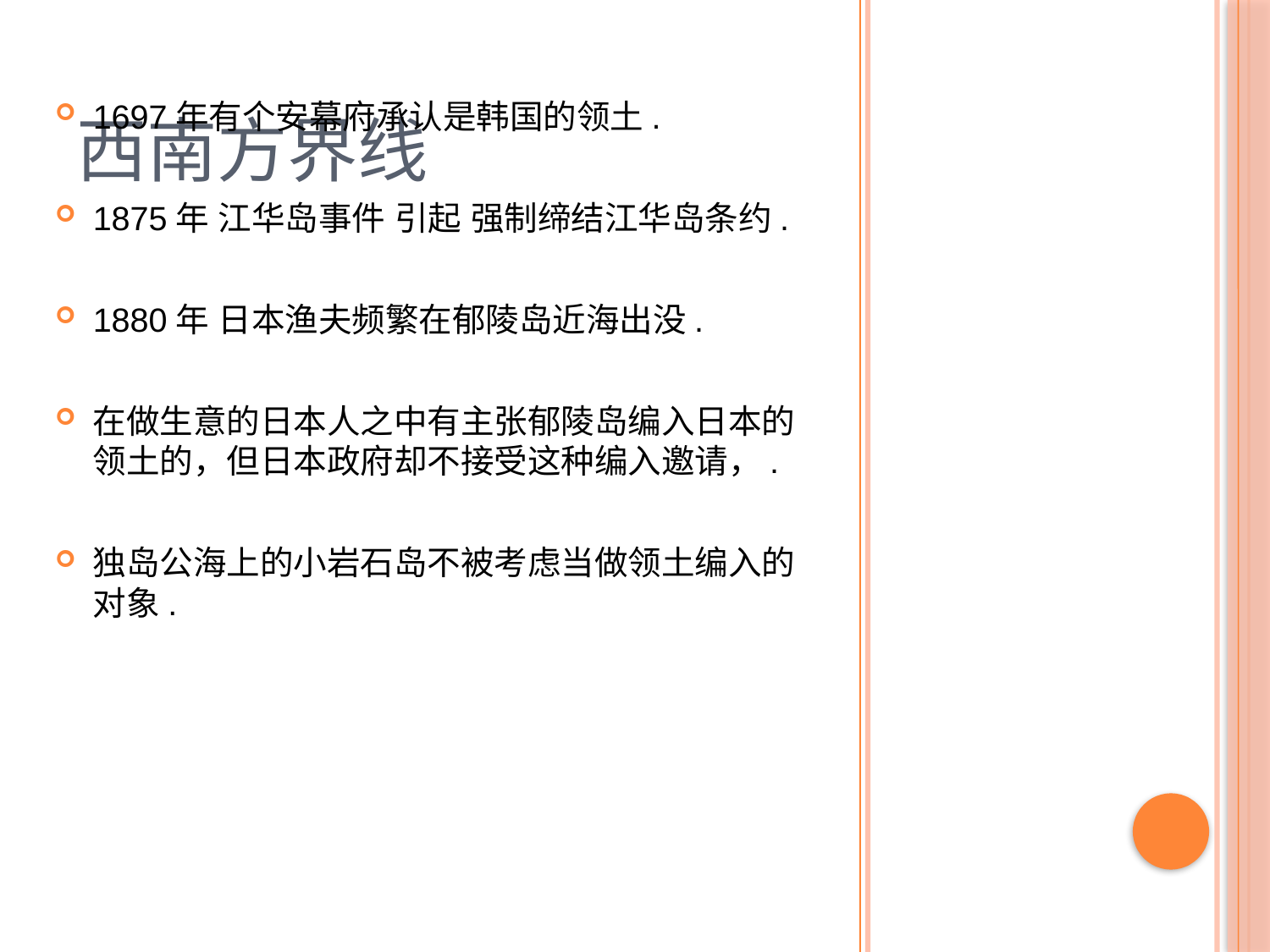

1697年有个安幕府承认是韩国的领土.

1875年 江华岛事件 引起 强制缔结江华岛条约.

1880年 日本渔夫频繁在郁陵岛近海出没.

在做生意的日本人之中有主张郁陵岛编入日本的领土的，但日本政府却不接受这种编入邀请，.

独岛公海上的小岩石岛不被考虑当做领土编入的对象.

# 西南方界线